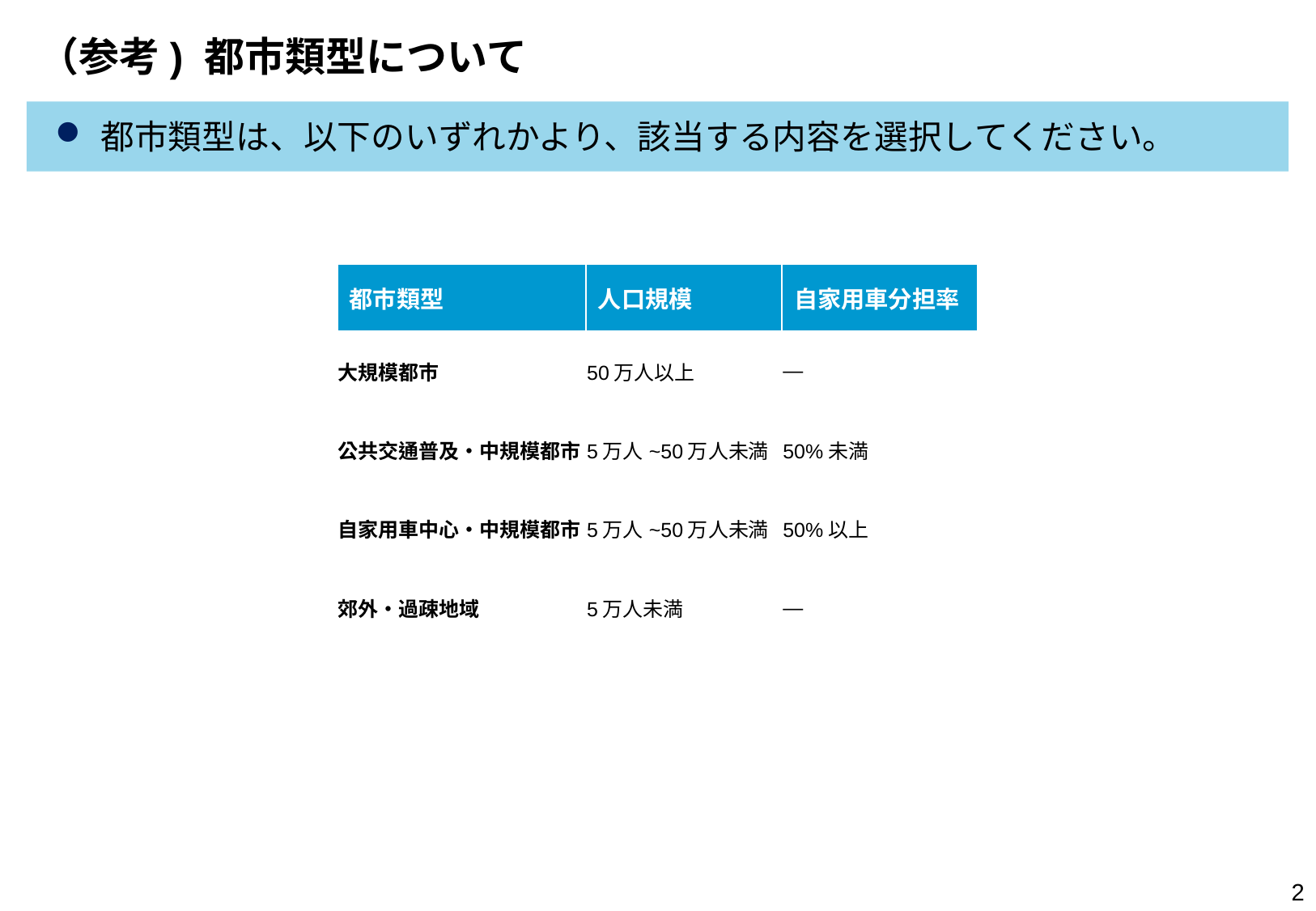

# （参考) 都市類型について
都市類型は、以下のいずれかより、該当する内容を選択してください。
| 都市類型 | 人口規模 | 自家用車分担率 |
| --- | --- | --- |
| 大規模都市 | 50万人以上 | ― |
| 公共交通普及・中規模都市 | 5万人~50万人未満 | 50%未満 |
| 自家用車中心・中規模都市 | 5万人~50万人未満 | 50%以上 |
| 郊外・過疎地域 | 5万人未満 | ― |
2